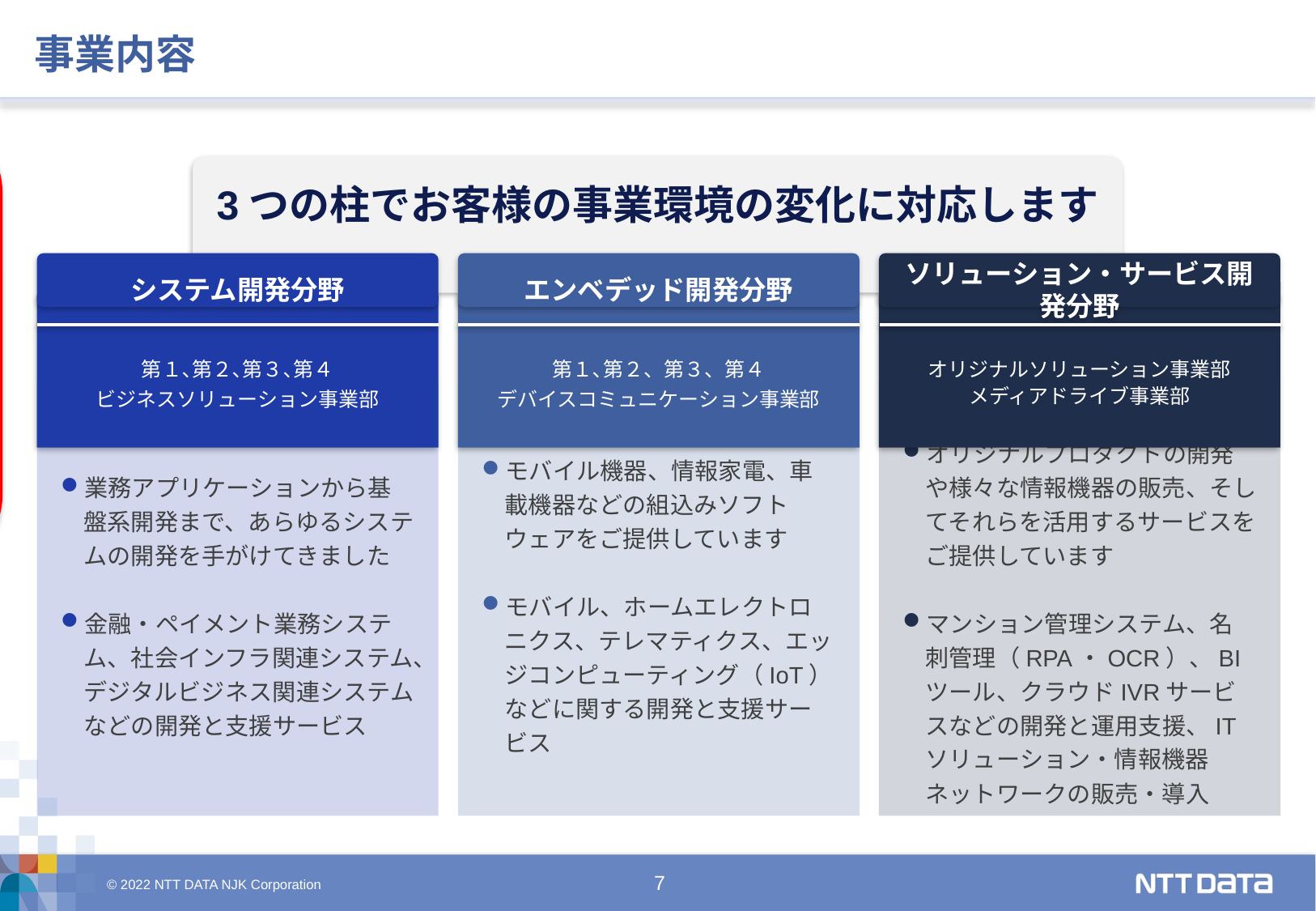

# 事業内容

事業内容(P7)

　・弊社HPのイメージ(2つ)を参考にご提案願います
　　※弊社HPのコンテンツ利用は不可です
　　①https://www.njk.co.jp/business-areas
　　　以下リンク先
　　　https://www.njk.co.jp/business-areas/system-development
　　　https://www.njk.co.jp/business-areas/embedded
　　　https://www.njk.co.jp/business-areas/solution-service
　　②https://www.njk.co.jp/company/organization
　　　#下部のビジネスの柱
3つの柱でお客様の事業環境の変化に対応します
システム開発分野
エンベデッド開発分野
ソリューション・サービス開発分野
第１､第２､第３､第４
ビジネスソリューション事業部
第１､第２、第３、第４
デバイスコミュニケーション事業部
オリジナルソリューション事業部
メディアドライブ事業部
業務アプリケーションから基盤系開発まで、あらゆるシステムの開発を手がけてきました

金融・ペイメント業務システム、社会インフラ関連システム、デジタルビジネス関連システムなどの開発と支援サービス
モバイル機器、情報家電、車載機器などの組込みソフトウェアをご提供しています

モバイル、ホームエレクトロニクス、テレマティクス、エッジコンピューティング（IoT）などに関する開発と支援サービス
オリジナルプロダクトの開発や様々な情報機器の販売、そしてそれらを活用するサービスをご提供しています

マンション管理システム、名刺管理（RPA・OCR）、BIツール、クラウドIVRサービスなどの開発と運用支援、ITソリューション・情報機器ネットワークの販売・導入